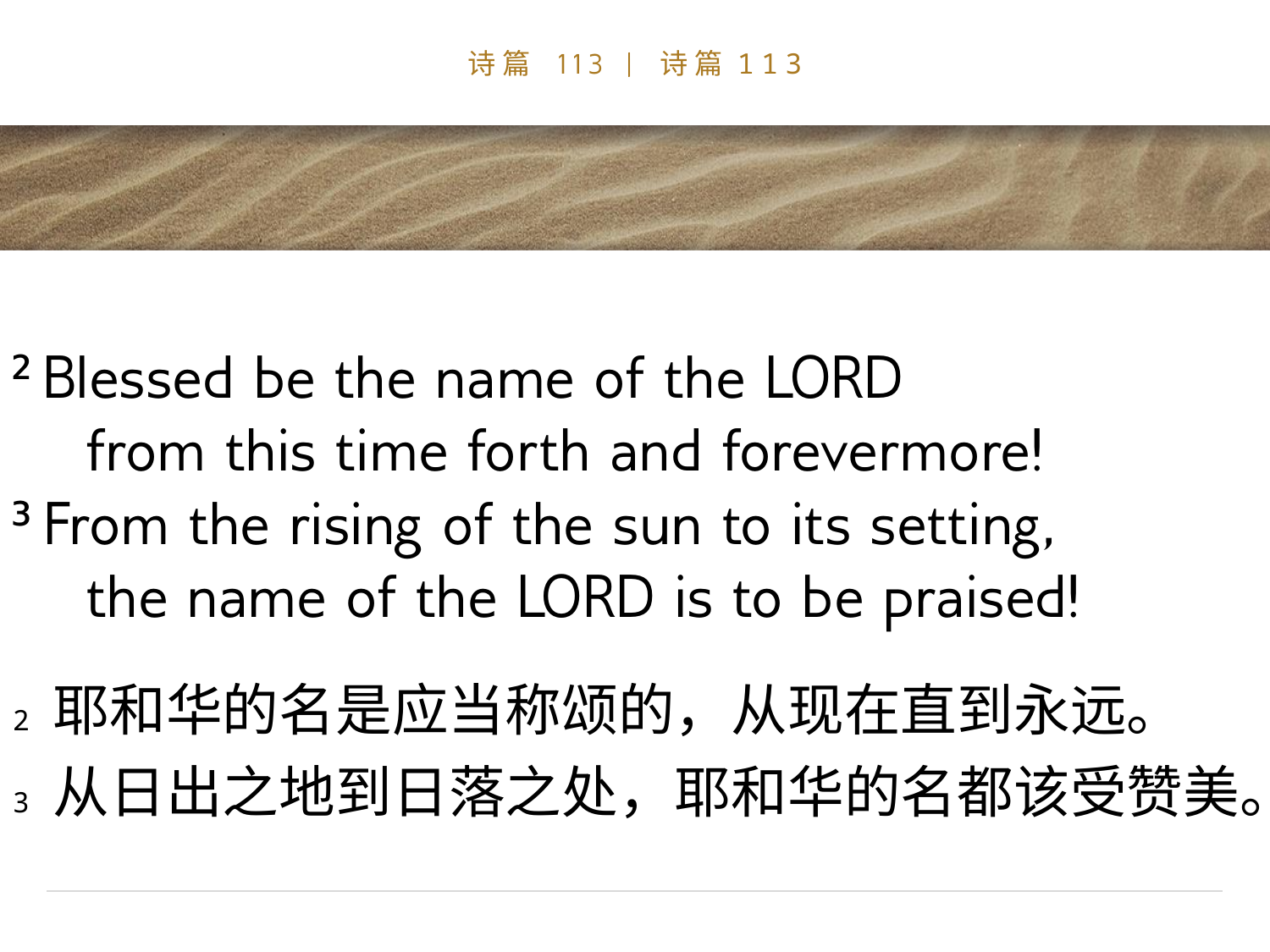

# 诗篇 113 | 诗篇113
2 Blessed be the name of the Lord
    from this time forth and forevermore!
3 From the rising of the sun to its setting,
    the name of the Lord is to be praised!

2 耶和华的名是应当称颂的，从现在直到永远。
3 从日出之地到日落之处，耶和华的名都该受赞美。